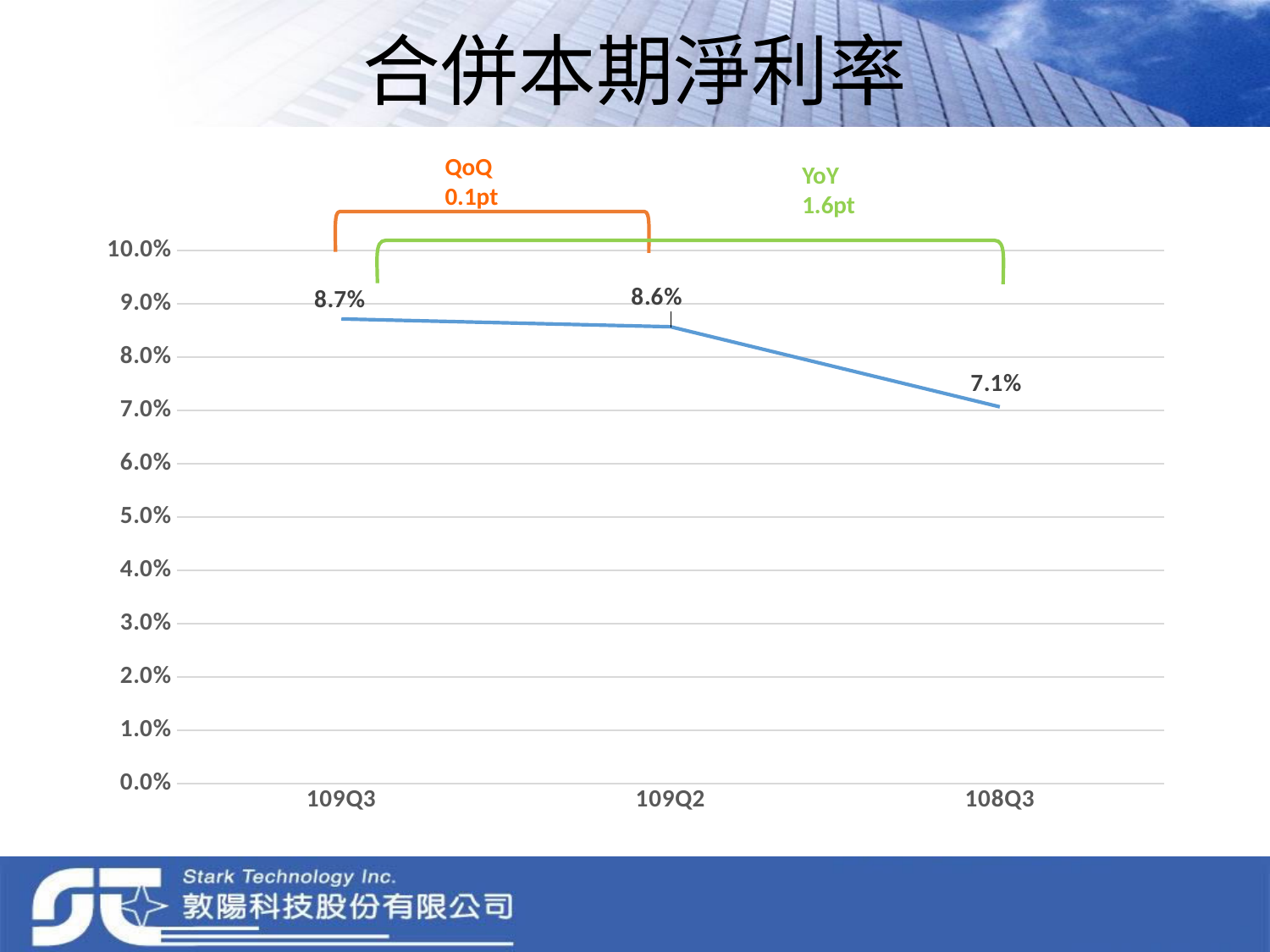

# 合併本期淨利率

QoQ
0.1pt
YoY
1.6pt

### Chart

| Category | 本期淨利率 |
|---|---|
| 109Q3 | 0.08717668256174169 |
| 109Q2 | 0.08570536739542328 |
| 108Q3 | 0.07068364353924934 |